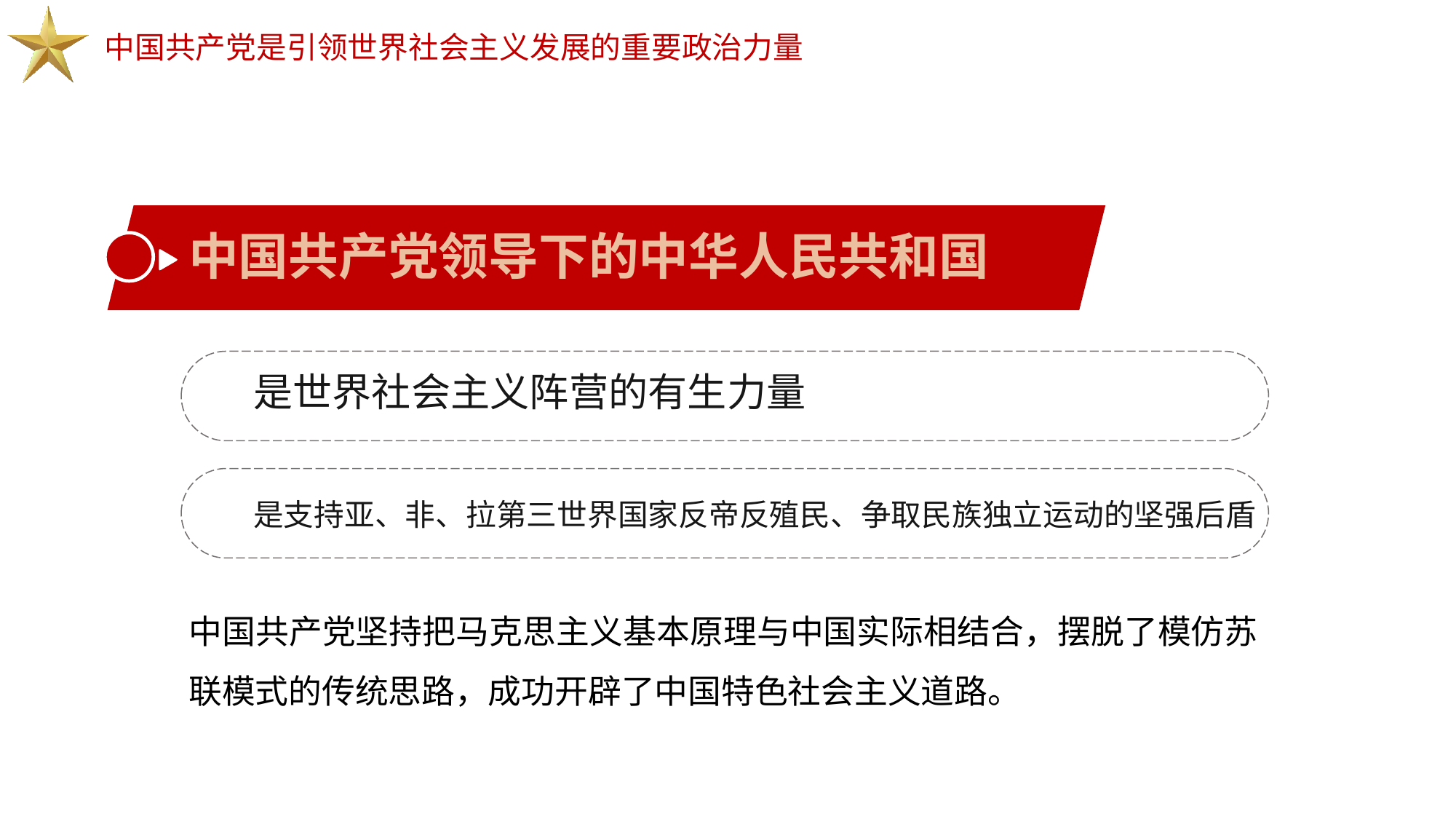

中国共产党领导下的中华人民共和国

是世界社会主义阵营的有生力量

是支持亚、非、拉第三世界国家反帝反殖民、争取民族独立运动的坚强后盾
中国共产党坚持把马克思主义基本原理与中国实际相结合，摆脱了模仿苏联模式的传统思路，成功开辟了中国特色社会主义道路。